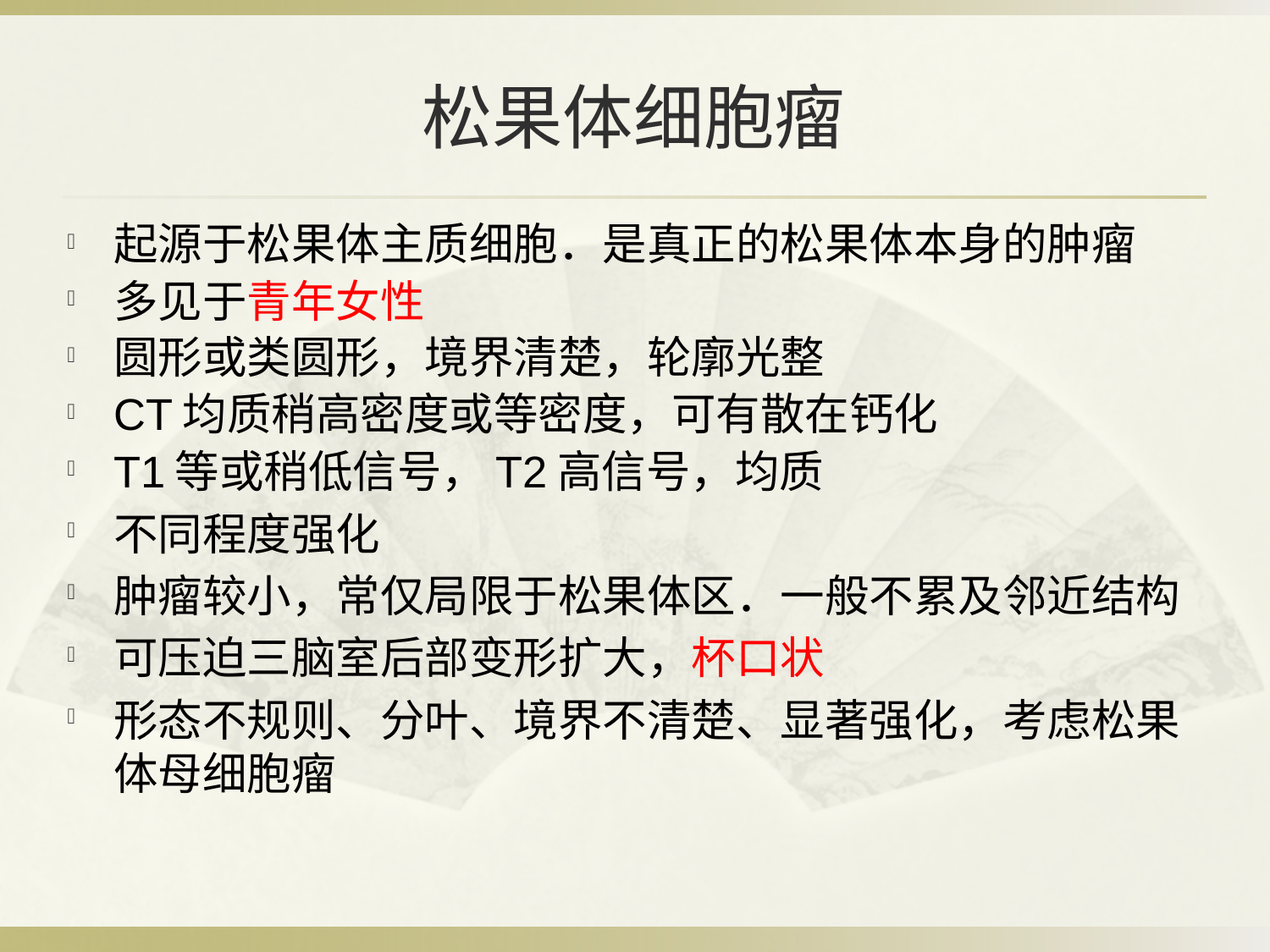

# 松果体细胞瘤
起源于松果体主质细胞．是真正的松果体本身的肿瘤
多见于青年女性
圆形或类圆形，境界清楚，轮廓光整
CT均质稍高密度或等密度，可有散在钙化
T1等或稍低信号，T2高信号，均质
不同程度强化
肿瘤较小，常仅局限于松果体区．一般不累及邻近结构
可压迫三脑室后部变形扩大，杯口状
形态不规则、分叶、境界不清楚、显著强化，考虑松果体母细胞瘤